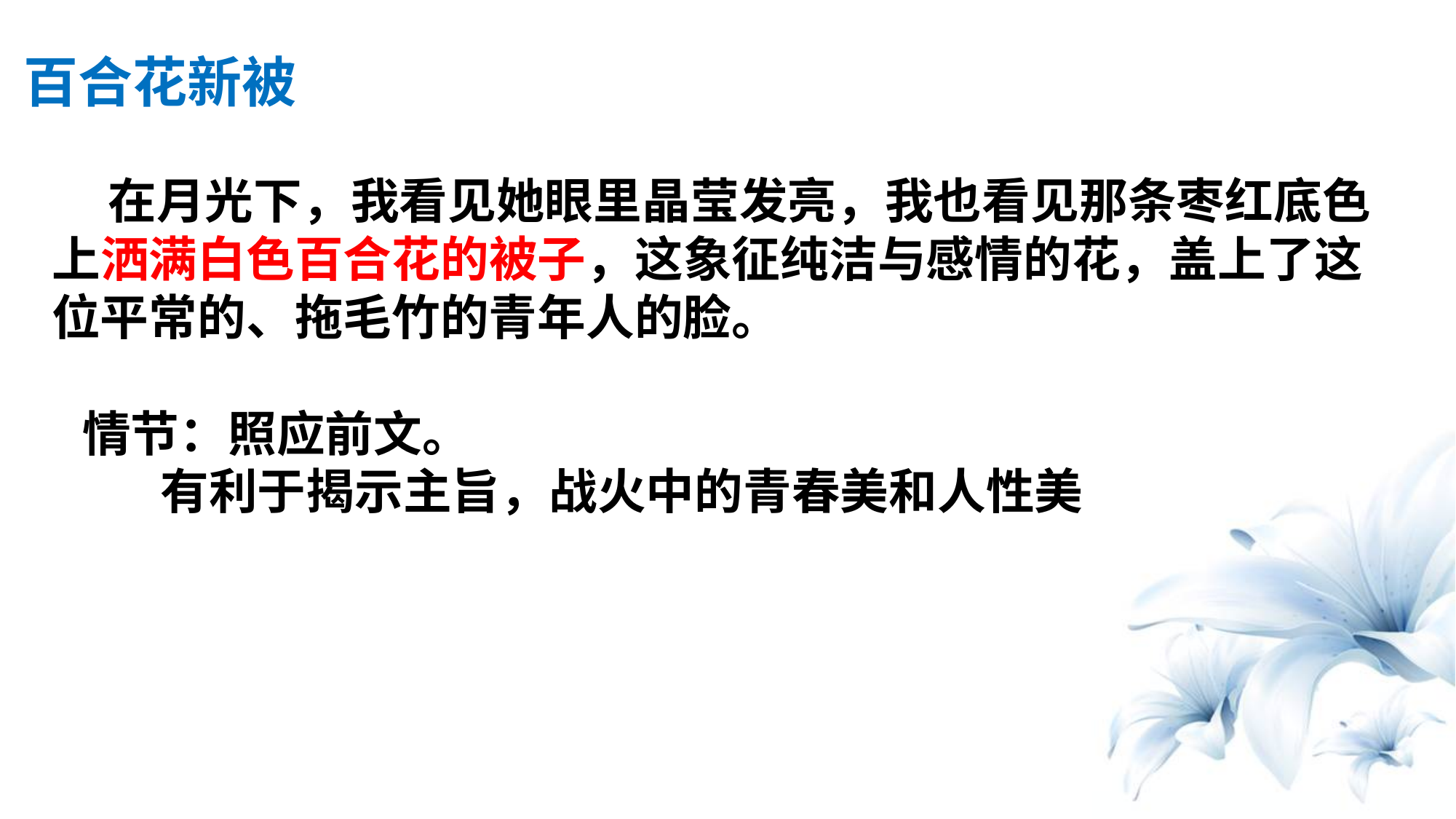

百合花新被
    在月光下，我看见她眼里晶莹发亮，我也看见那条枣红底色上洒满白色百合花的被子，这象征纯洁与感情的花，盖上了这位平常的、拖毛竹的青年人的脸。
情节：照应前文。
      有利于揭示主旨，战火中的青春美和人性美